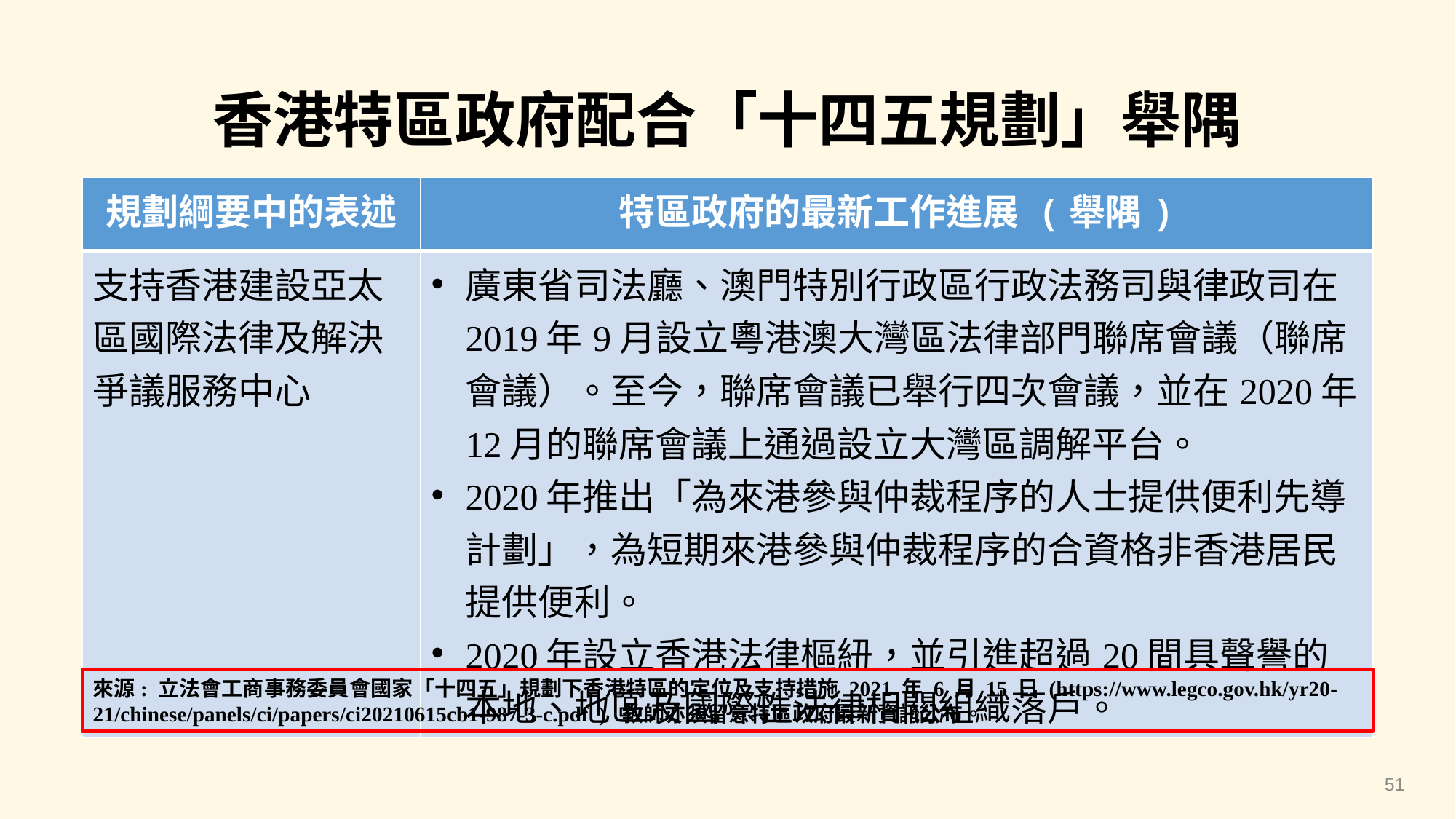

# 香港特區政府配合「十四五規劃」舉隅
| 規劃綱要中的表述 | 特區政府的最新工作進展 (舉隅) |
| --- | --- |
| 支持香港建設亞太區國際法律及解決爭議服務中心 | 廣東省司法廳、澳門特別行政區行政法務司與律政司在2019年9月設立粵港澳大灣區法律部門聯席會議（聯席會議）。至今，聯席會議已舉行四次會議，並在2020年12月的聯席會議上通過設立大灣區調解平台。 2020年推出「為來港參與仲裁程序的人士提供便利先導計劃」，為短期來港參與仲裁程序的合資格非香港居民提供便利。 2020年設立香港法律樞紐，並引進超過20間具聲譽的本地、地區及國際性法律相關組織落戶。 |
來源: 立法會工商事務委員會國家「十四五」規劃下香港特區的定位及支持措施 2021 年 6 月 15 日 (https://www.legco.gov.hk/yr20-21/chinese/panels/ci/papers/ci20210615cb1-987-3-c.pdf  )  教師亦須留意特區政府最新資訊公布。